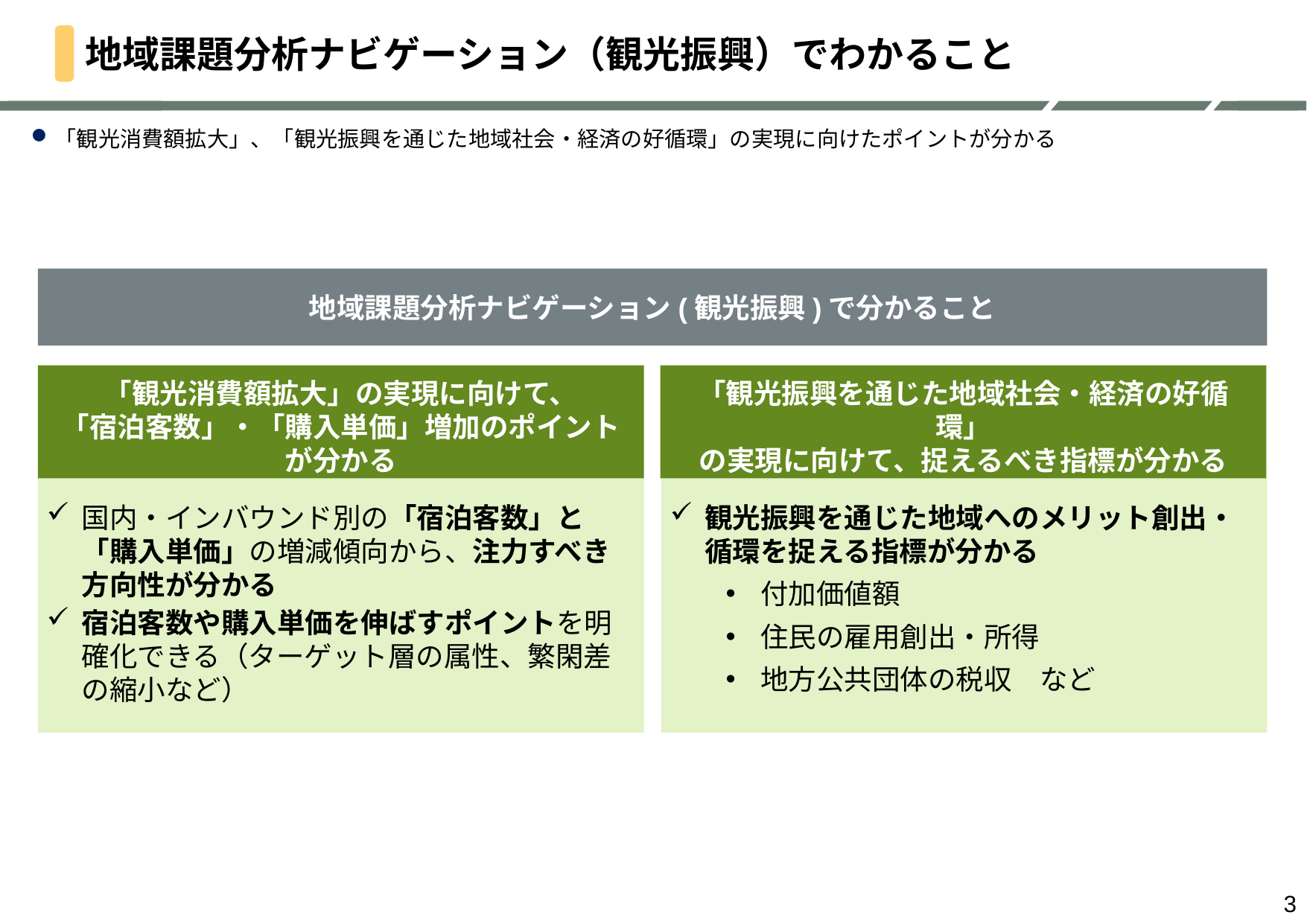

# 地域課題分析ナビゲーション（観光振興）でわかること
「観光消費額拡大」、「観光振興を通じた地域社会・経済の好循環」の実現に向けたポイントが分かる
地域課題分析ナビゲーション(観光振興)で分かること
「観光消費額拡大」の実現に向けて、
「宿泊客数」・「購入単価」増加のポイントが分かる
「観光振興を通じた地域社会・経済の好循環」
の実現に向けて、捉えるべき指標が分かる
国内・インバウンド別の「宿泊客数」と「購入単価」の増減傾向から、注力すべき方向性が分かる
宿泊客数や購入単価を伸ばすポイントを明確化できる（ターゲット層の属性、繁閑差の縮小など）
観光振興を通じた地域へのメリット創出・循環を捉える指標が分かる
付加価値額
住民の雇用創出・所得
地方公共団体の税収　など
3